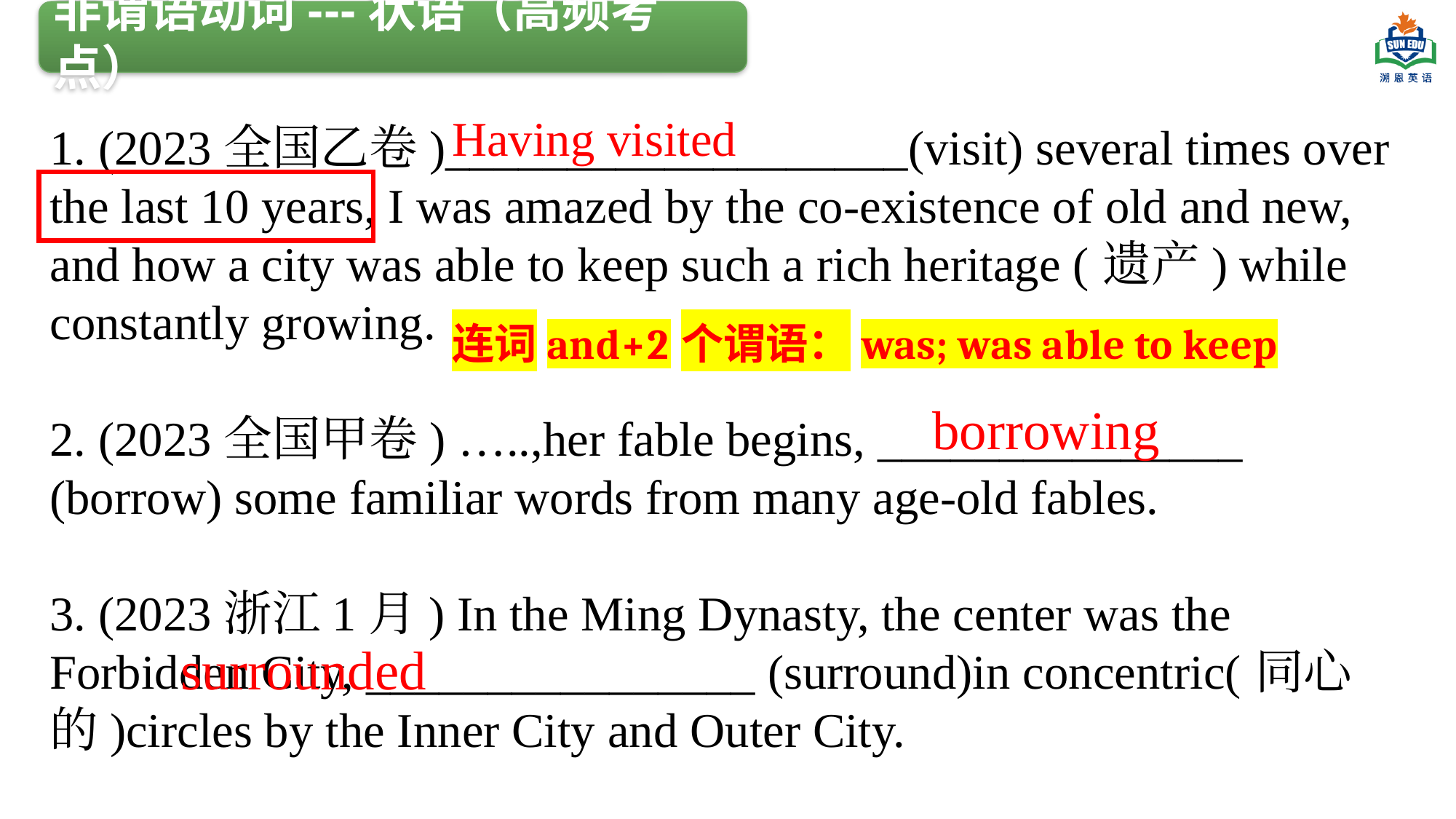

非谓语动词---状语（高频考点）

Having visited
1. (2023全国乙卷)___________________(visit) several times over the last 10 years, I was amazed by the co-existence of old and new, and how a city was able to keep such a rich heritage (遗产) while constantly growing.

2. (2023全国甲卷) …..,her fable begins, _______________ (borrow) some familiar words from many age-old fables.

3. (2023浙江1月) In the Ming Dynasty, the center was the Forbidden City, ________________ (surround)in concentric(同心的)circles by the Inner City and Outer City.

连词and+2个谓语：was; was able to keep
borrowing
surrounded